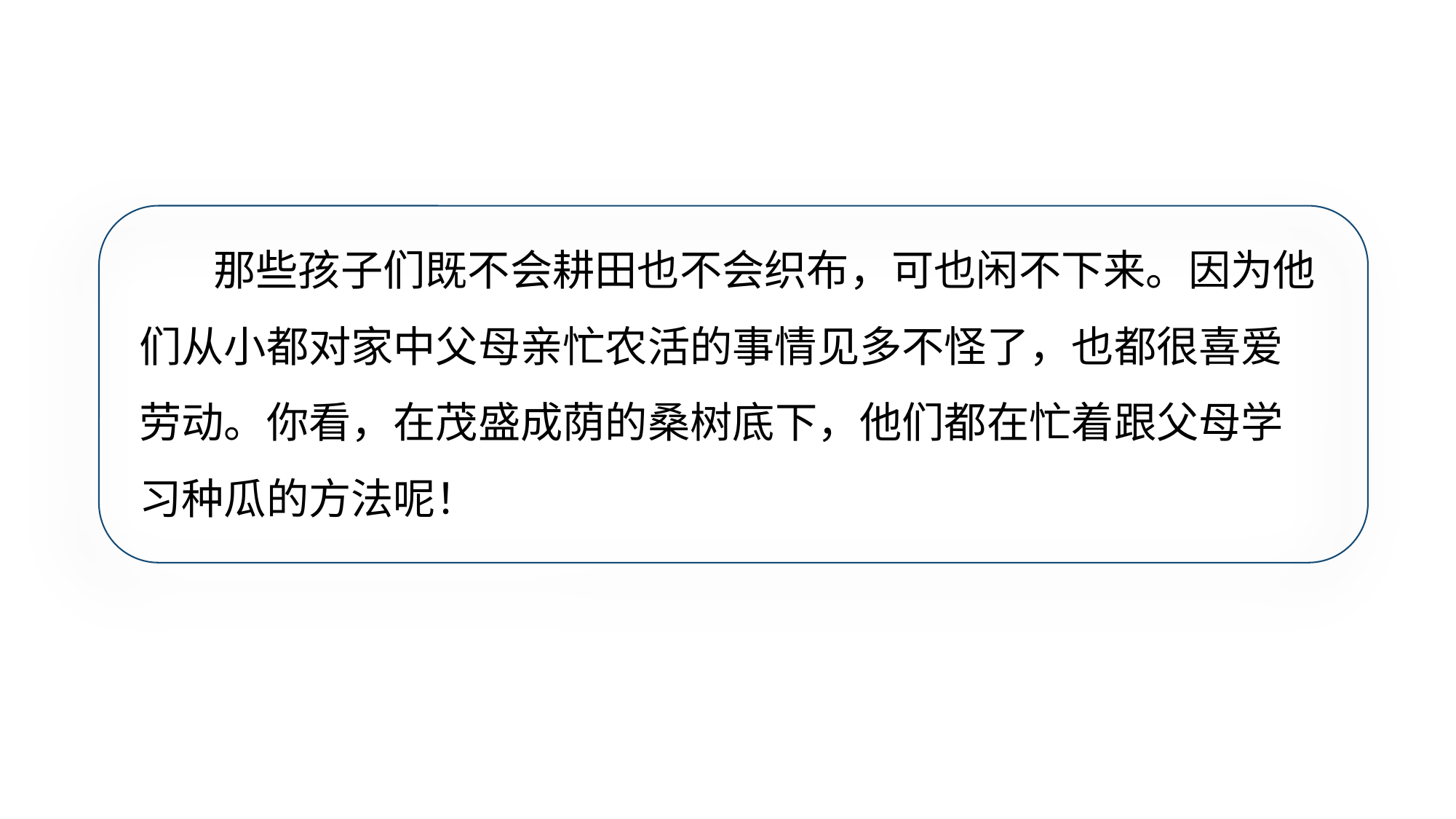

那些孩子们既不会耕田也不会织布，可也闲不下来。因为他们从小都对家中父母亲忙农活的事情见多不怪了，也都很喜爱劳动。你看，在茂盛成荫的桑树底下，他们都在忙着跟父母学习种瓜的方法呢！